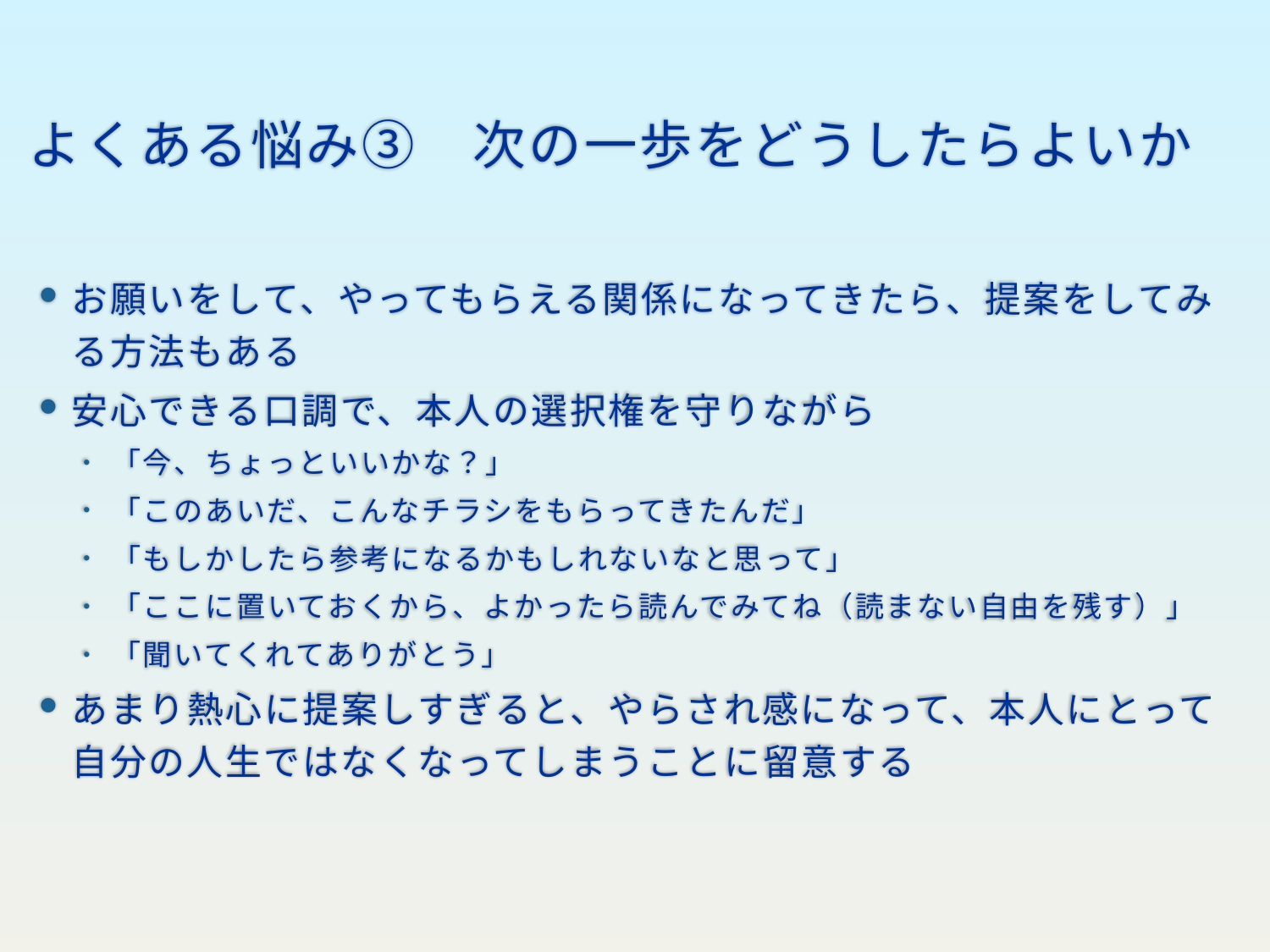

よくある悩み③　次の一歩をどうしたらよいか
お願いをして、やってもらえる関係になってきたら、提案をしてみる方法もある
安心できる口調で、本人の選択権を守りながら
「今、ちょっといいかな？」
「このあいだ、こんなチラシをもらってきたんだ」
「もしかしたら参考になるかもしれないなと思って」
「ここに置いておくから、よかったら読んでみてね（読まない自由を残す）」
「聞いてくれてありがとう」
あまり熱心に提案しすぎると、やらされ感になって、本人にとって自分の人生ではなくなってしまうことに留意する